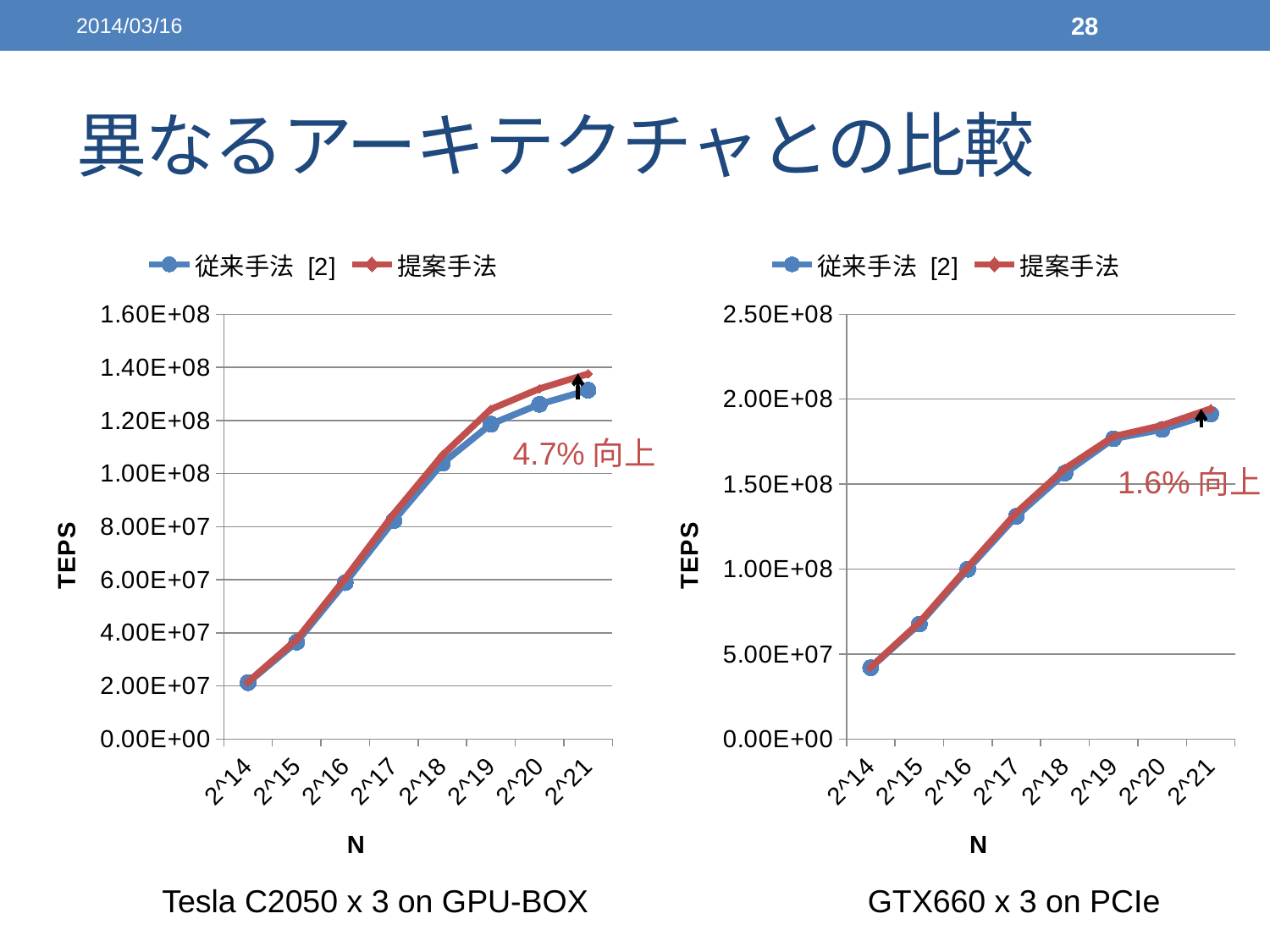

2014/03/16
28
# 異なるアーキテクチャとの比較

### Chart

| Category | 従来手法 [2] | 提案手法 |
|---|---|---|
| 2^14 | 21221834.3135124 | 21505491.1160534 |
| 2^15 | 36499444.418092 | 37479658.3605389 |
| 2^16 | 58853020.3382917 | 60527986.847611 |
| 2^17 | 82265068.7819252 | 84831584.0464982 |
| 2^18 | 103853995.864081 | 106888693.290704 |
| 2^19 | 118575564.893377 | 124228554.037126 |
| 2^20 | 126086815.677456 | 131953447.336001 |
| 2^21 | 131383488.292655 | 137550423.873045 |

### Chart

| Category | 従来手法 [2] | 提案手法 |
|---|---|---|
| 2^14 | 41928610.1417627 | 42271081.1201168 |
| 2^15 | 67592648.1459734 | 68558773.0575892 |
| 2^16 | 99911128.6580626 | 101195531.203608 |
| 2^17 | 131143197.666332 | 133252207.682855 |
| 2^18 | 156477233.014433 | 159207026.956354 |
| 2^19 | 176699419.88031 | 178052005.548491 |
| 2^20 | 182167255.711516 | 184573303.492721 |
| 2^21 | 191237021.445418 | 194359949.484308 |
4.7%向上
1.6%向上
Tesla C2050 x 3 on GPU-BOX
GTX660 x 3 on PCIe